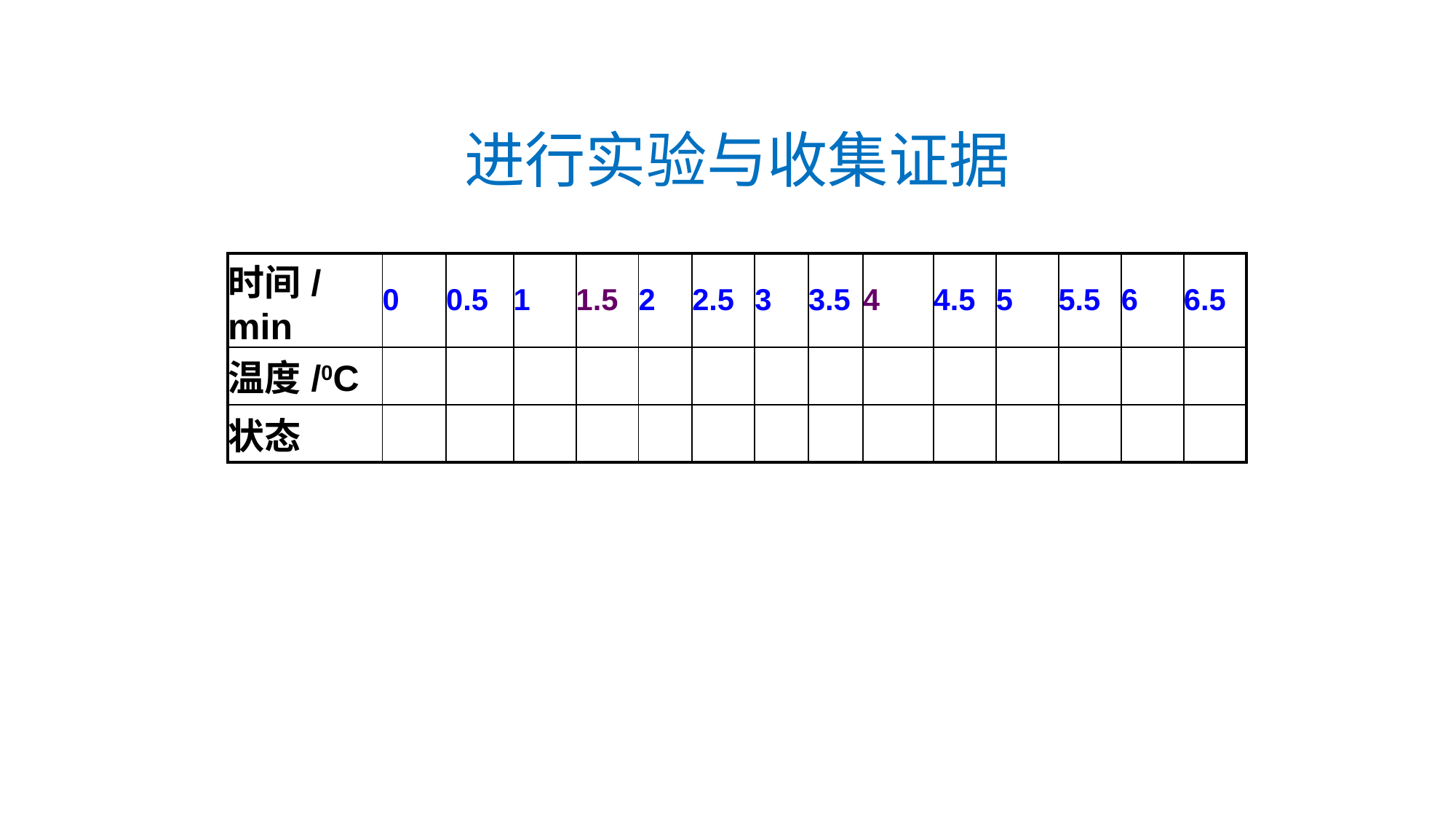

进行实验与收集证据
| 时间/min | 0 | 0.5 | 1 | 1.5 | 2 | 2.5 | 3 | 3.5 | 4 | 4.5 | 5 | 5.5 | 6 | 6.5 |
| --- | --- | --- | --- | --- | --- | --- | --- | --- | --- | --- | --- | --- | --- | --- |
| 温度/0C |  |  |  |  |  |  |  |  |  |  |  |  |  |  |
| 状态 |  |  |  |  |  |  |  |  |  |  |  |  |  |  |